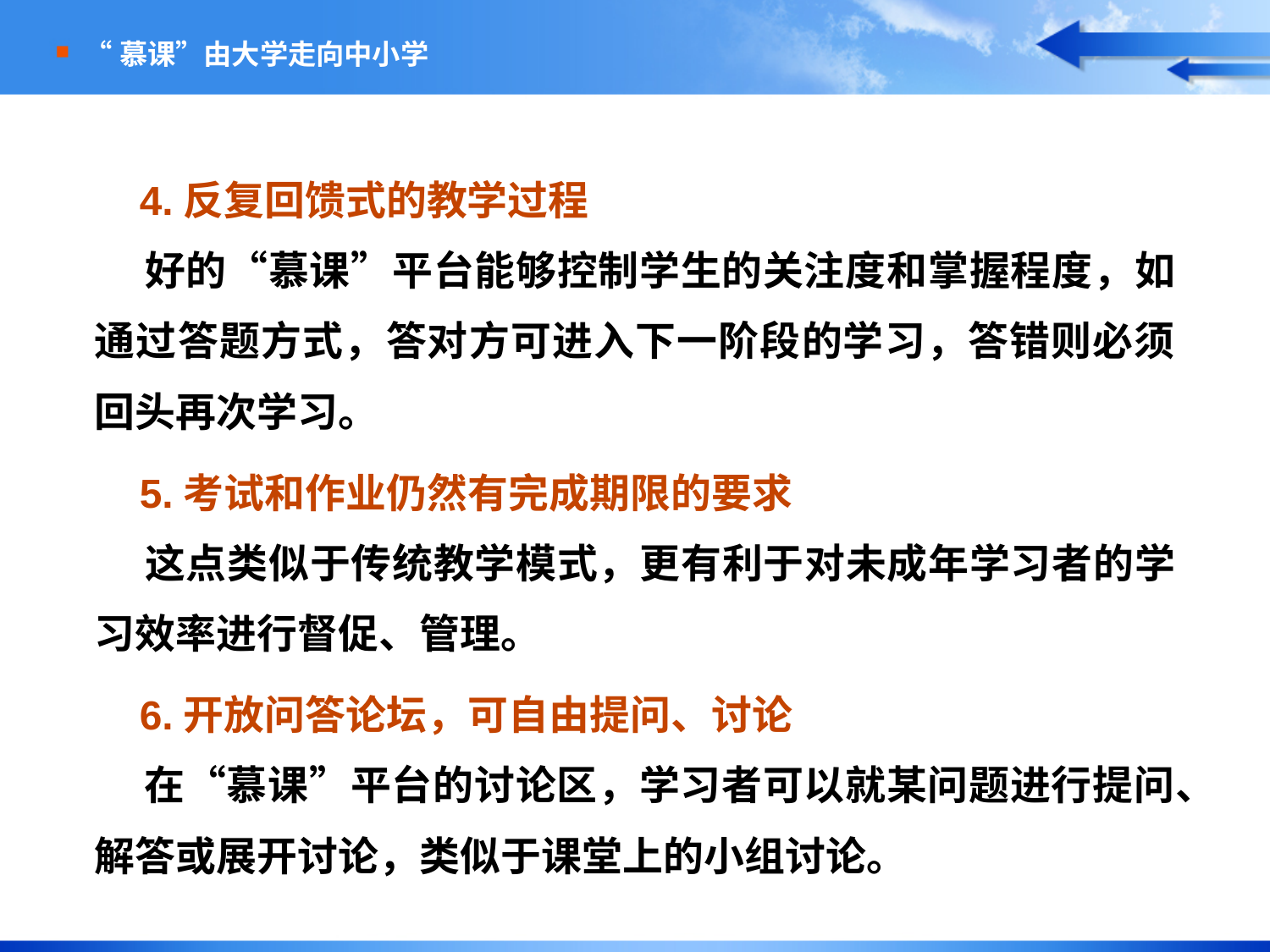

“慕课”由大学走向中小学
    4.反复回馈式的教学过程
    好的“慕课”平台能够控制学生的关注度和掌握程度，如通过答题方式，答对方可进入下一阶段的学习，答错则必须回头再次学习。
    5.考试和作业仍然有完成期限的要求
    这点类似于传统教学模式，更有利于对未成年学习者的学习效率进行督促、管理。
    6.开放问答论坛，可自由提问、讨论
    在“慕课”平台的讨论区，学习者可以就某问题进行提问、解答或展开讨论，类似于课堂上的小组讨论。